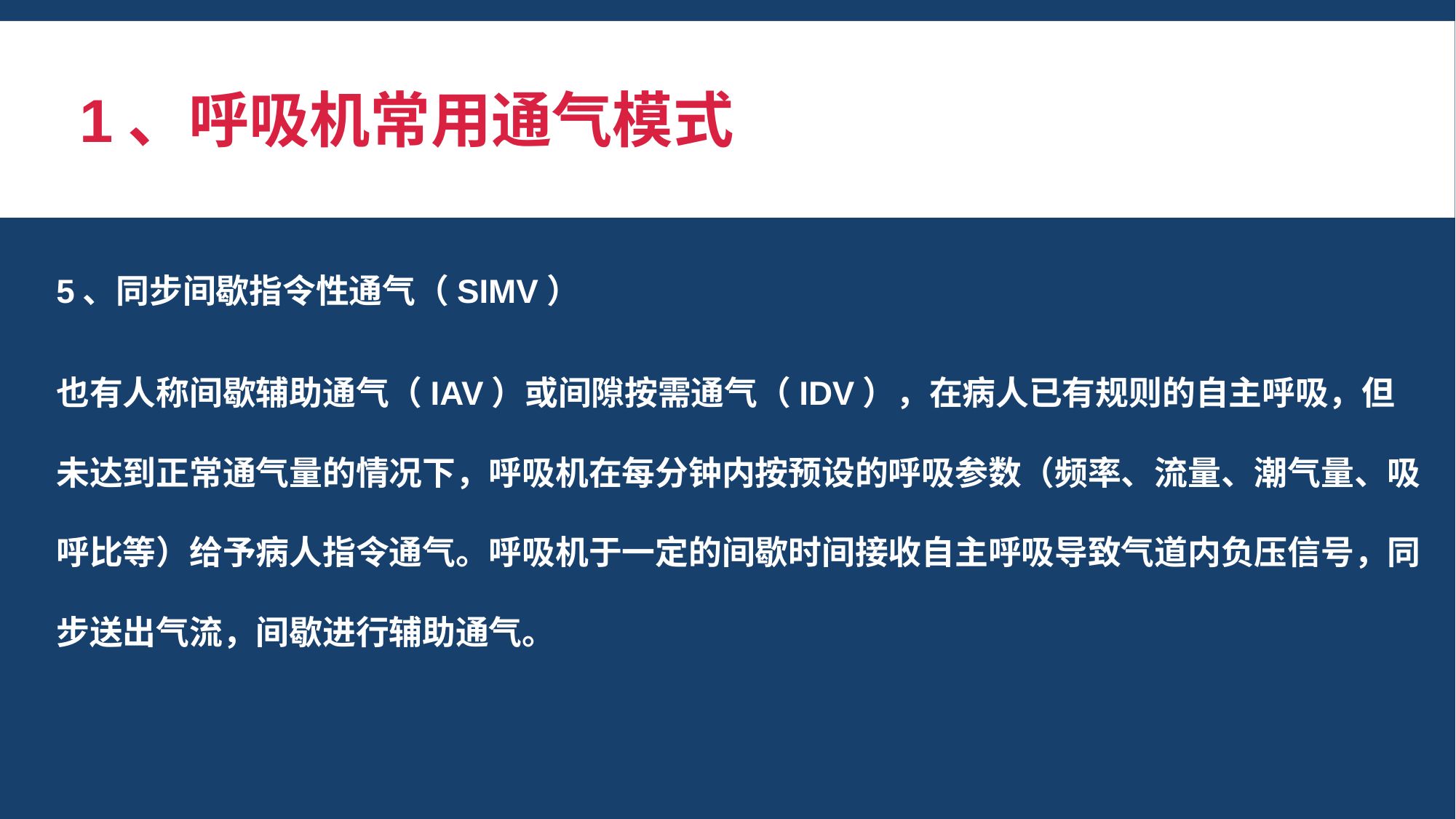

# 1、呼吸机常用通气模式
5、同步间歇指令性通气（SIMV）
也有人称间歇辅助通气（IAV）或间隙按需通气（IDV），在病人已有规则的自主呼吸，但未达到正常通气量的情况下，呼吸机在每分钟内按预设的呼吸参数（频率、流量、潮气量、吸呼比等）给予病人指令通气。呼吸机于一定的间歇时间接收自主呼吸导致气道内负压信号，同步送出气流，间歇进行辅助通气。